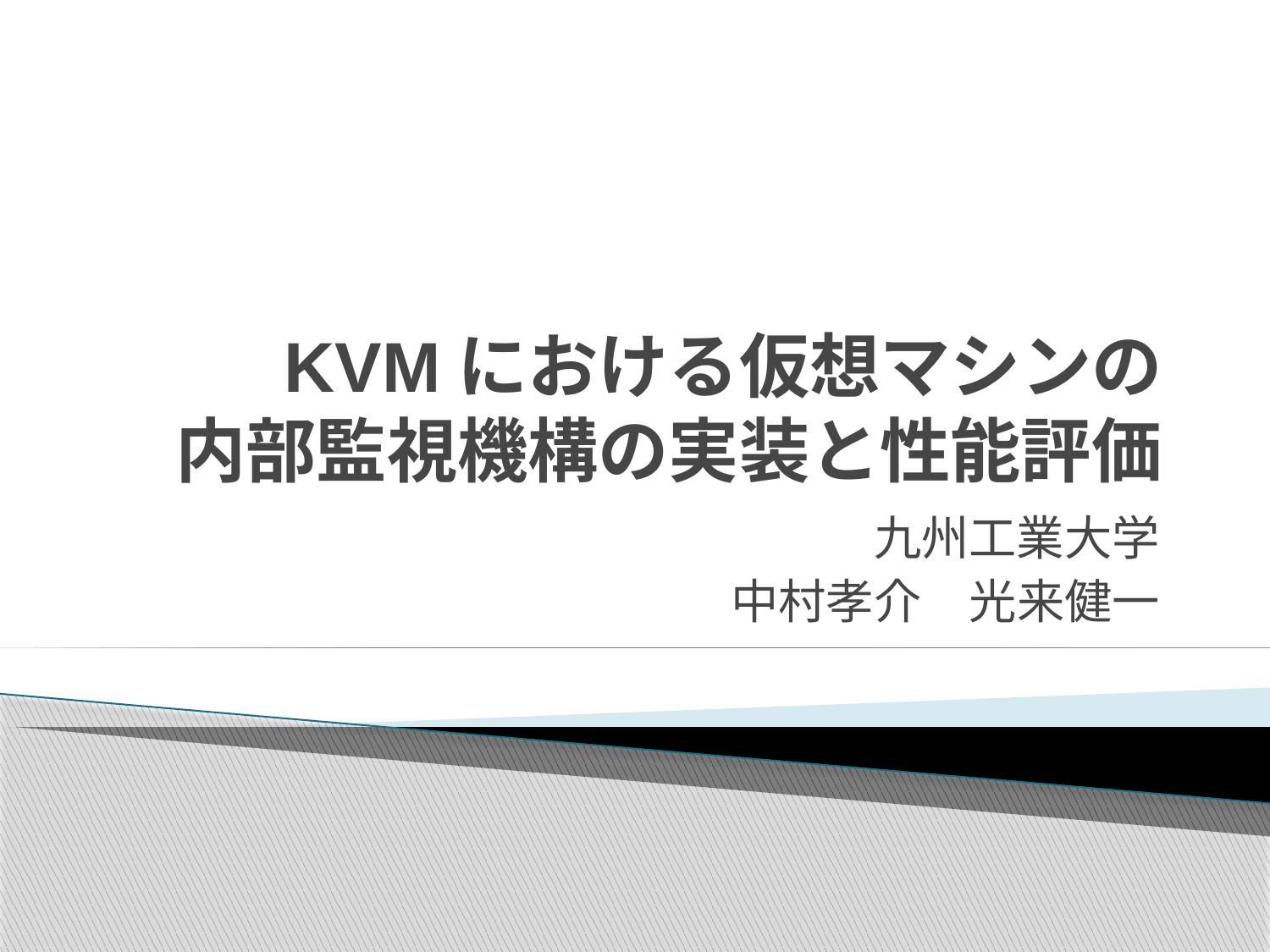

# KVMにおける仮想マシンの 内部監視機構の実装と性能評価
九州工業大学
　中村孝介　光来健一